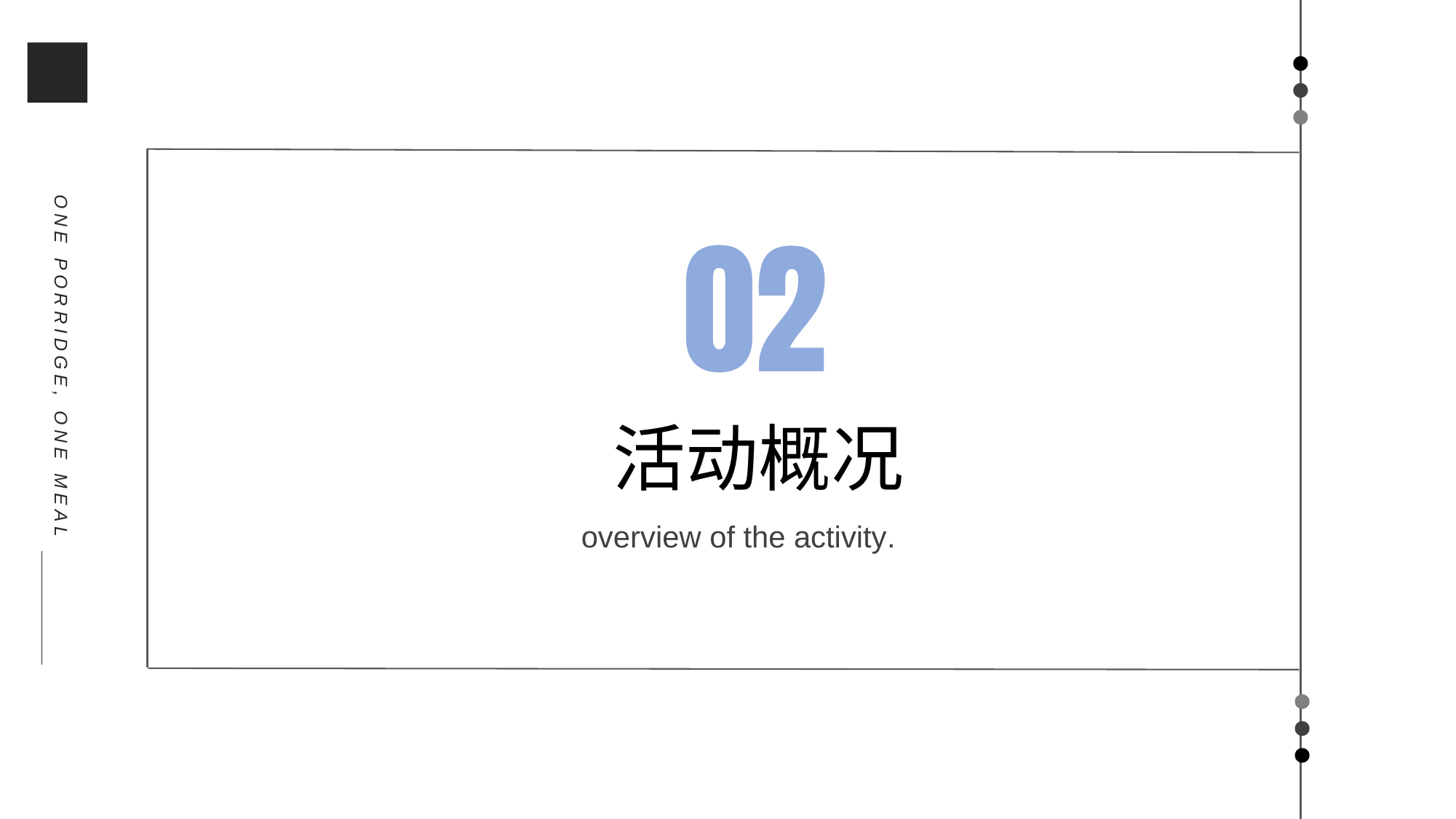

02
ONE PORRIDGE, ONE MEAL
活动概况
overview of the activity.